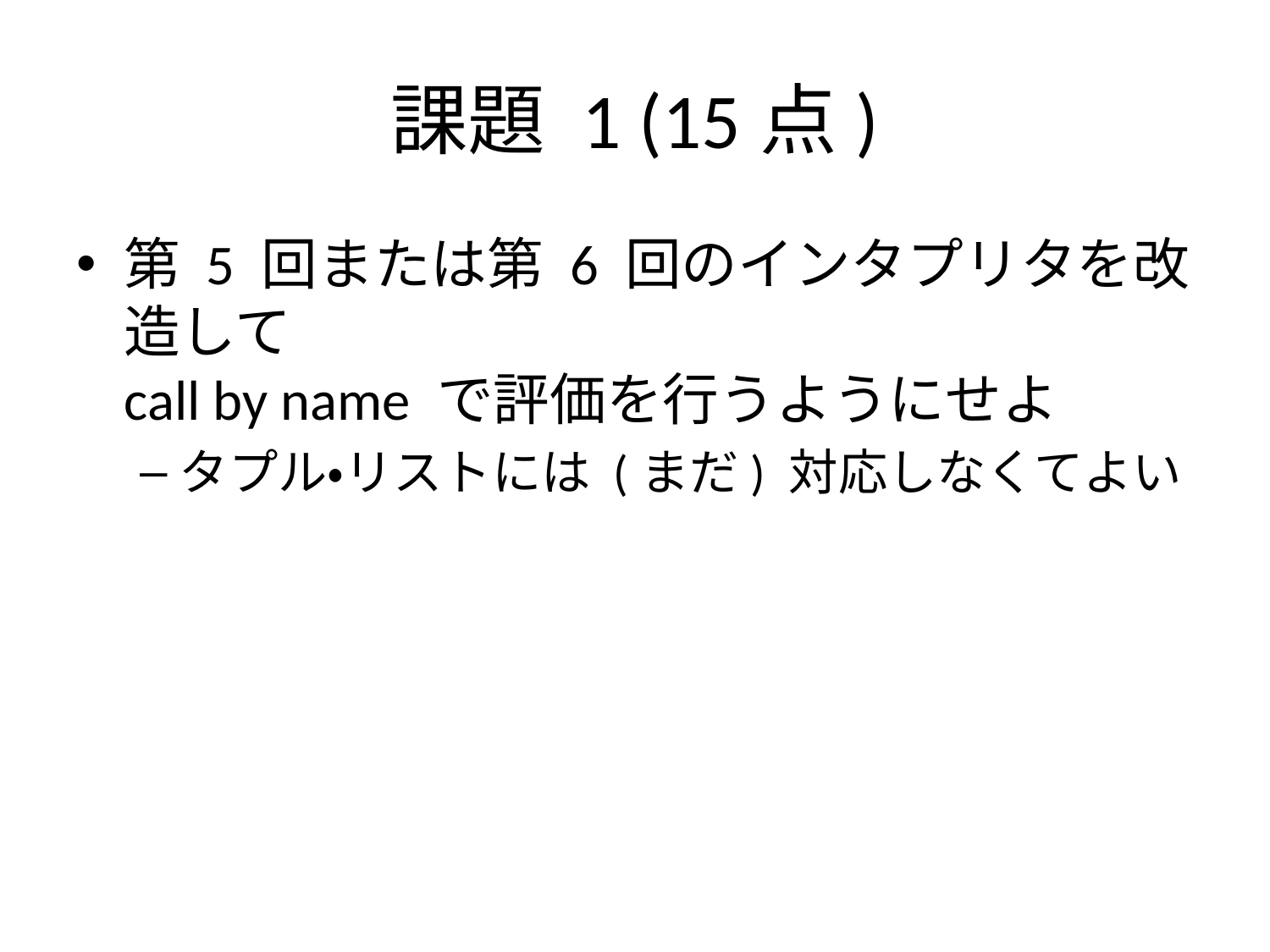

# 課題 1 (15点)
第 5 回または第 6 回のインタプリタを改造して
call by name で評価を行うようにせよ
タプル・リストには (まだ) 対応しなくてよい